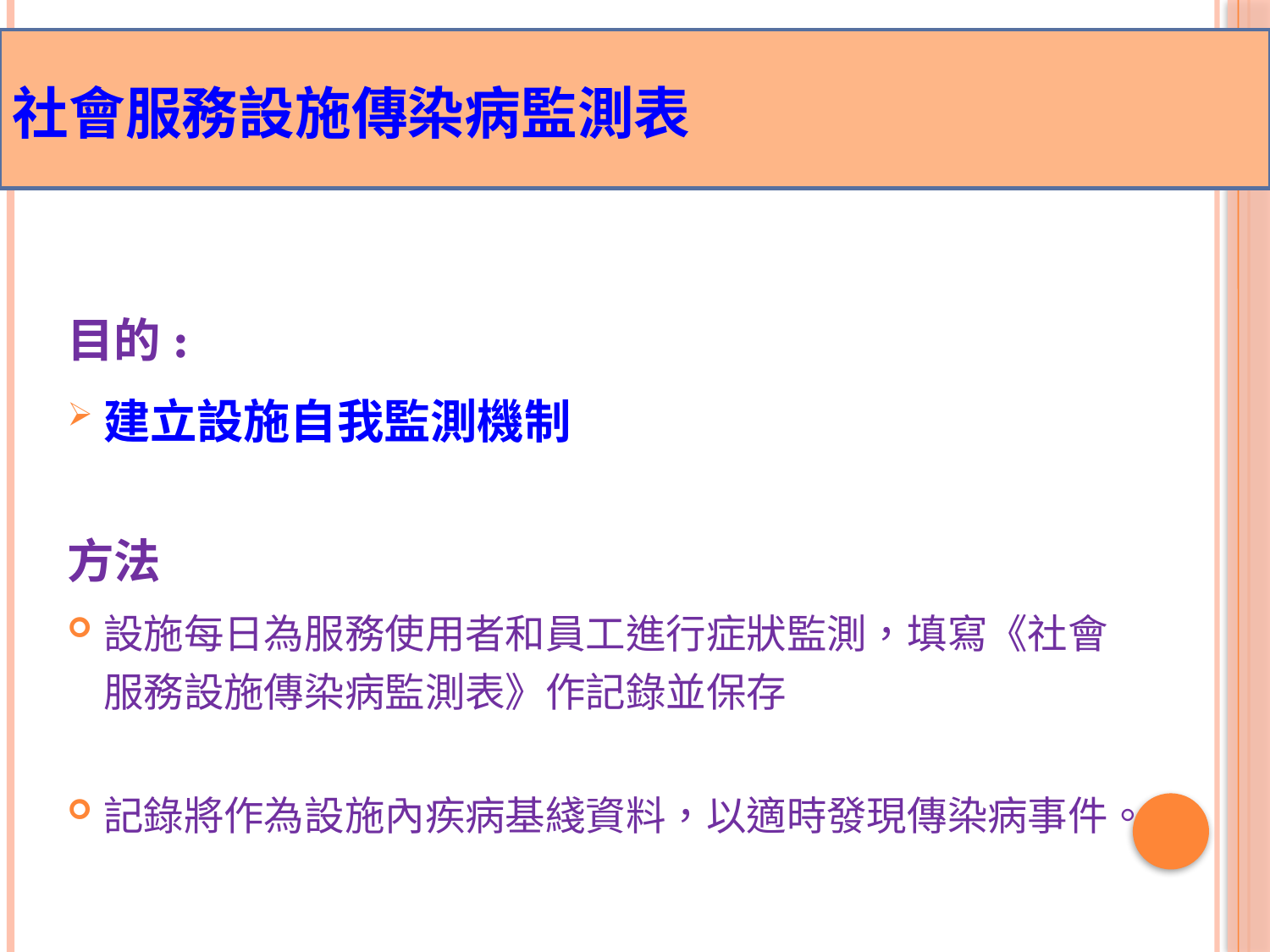

社會服務設施傳染病監測表
# 方法
目的:
建立設施自我監測機制

方法
設施每日為服務使用者和員工進行症狀監測，填寫《社會服務設施傳染病監測表》作記錄並保存

記錄將作為設施內疾病基綫資料，以適時發現傳染病事件。